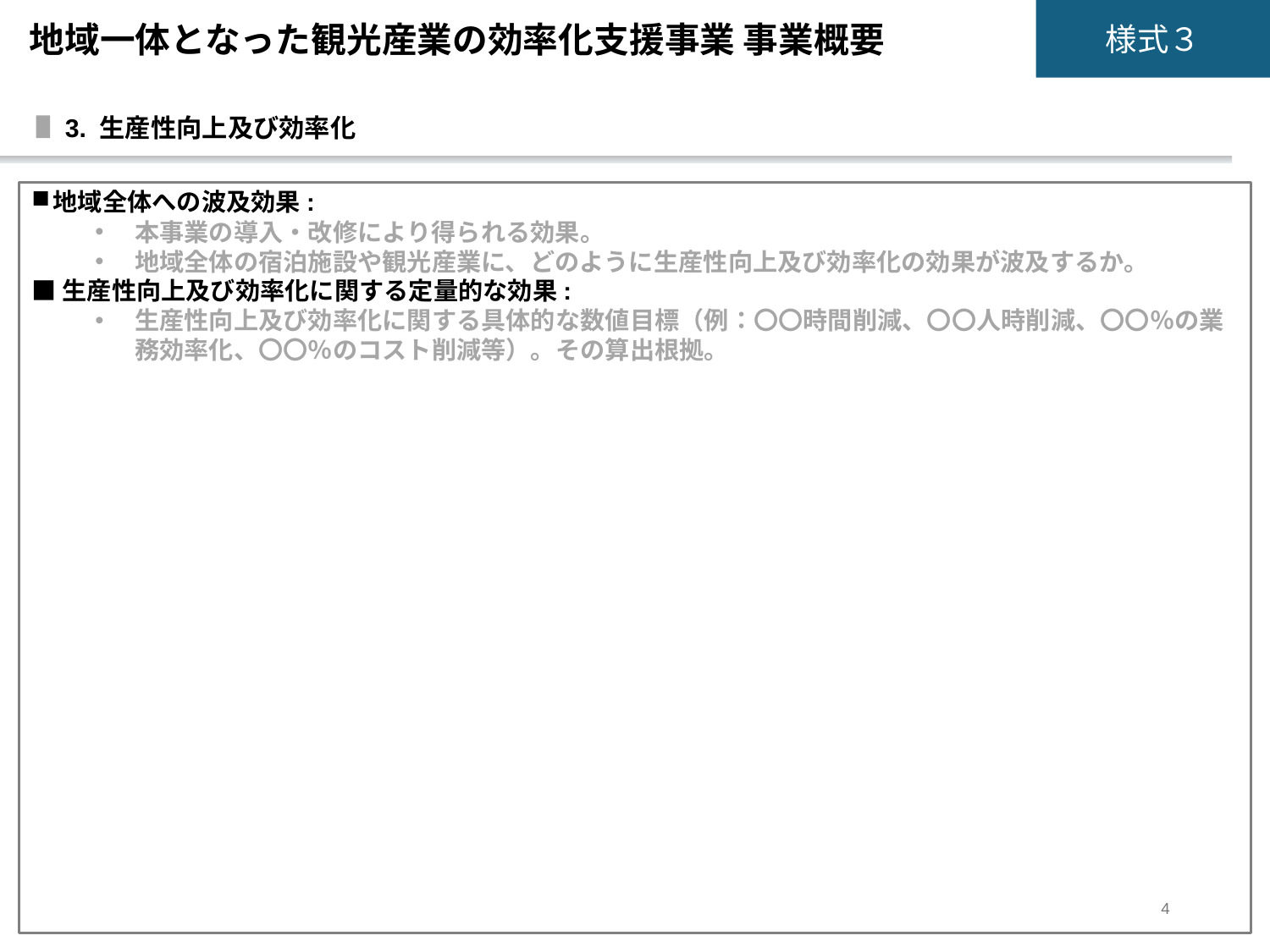

地域一体となった観光産業の効率化支促進事業 事業概要
地域一体となった観光産業の効率化支援事業 事業概要
3. 生産性向上及び効率化

地域全体への波及効果:
本事業の導入・改修により得られる効果。
地域全体の宿泊施設や観光産業に、どのように生産性向上及び効率化の効果が波及するか。
■生産性向上及び効率化に関する定量的な効果:
生産性向上及び効率化に関する具体的な数値目標（例：〇〇時間削減、〇〇人時削減、〇〇％の業務効率化、〇〇％のコスト削減等）。その算出根拠。
4